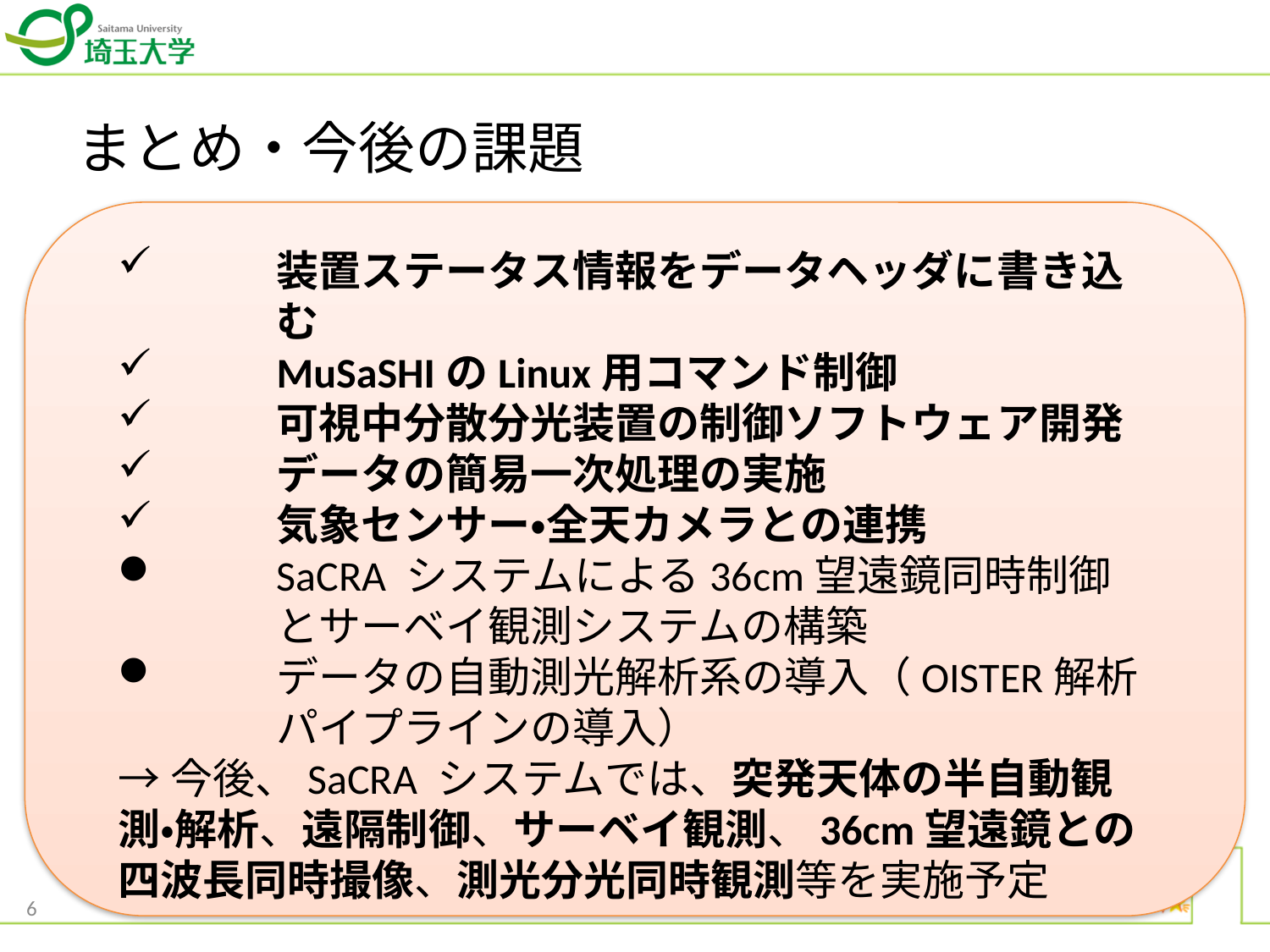

# まとめ・今後の課題

装置ステータス情報をデータヘッダに書き込む
MuSaSHIのLinux用コマンド制御
可視中分散分光装置の制御ソフトウェア開発
データの簡易一次処理の実施
気象センサー・全天カメラとの連携
SaCRA システムによる36cm望遠鏡同時制御とサーベイ観測システムの構築
データの自動測光解析系の導入（OISTER解析パイプラインの導入）
→今後、SaCRA システムでは、突発天体の半自動観測・解析、遠隔制御、サーベイ観測、36cm望遠鏡との四波長同時撮像、測光分光同時観測等を実施予定